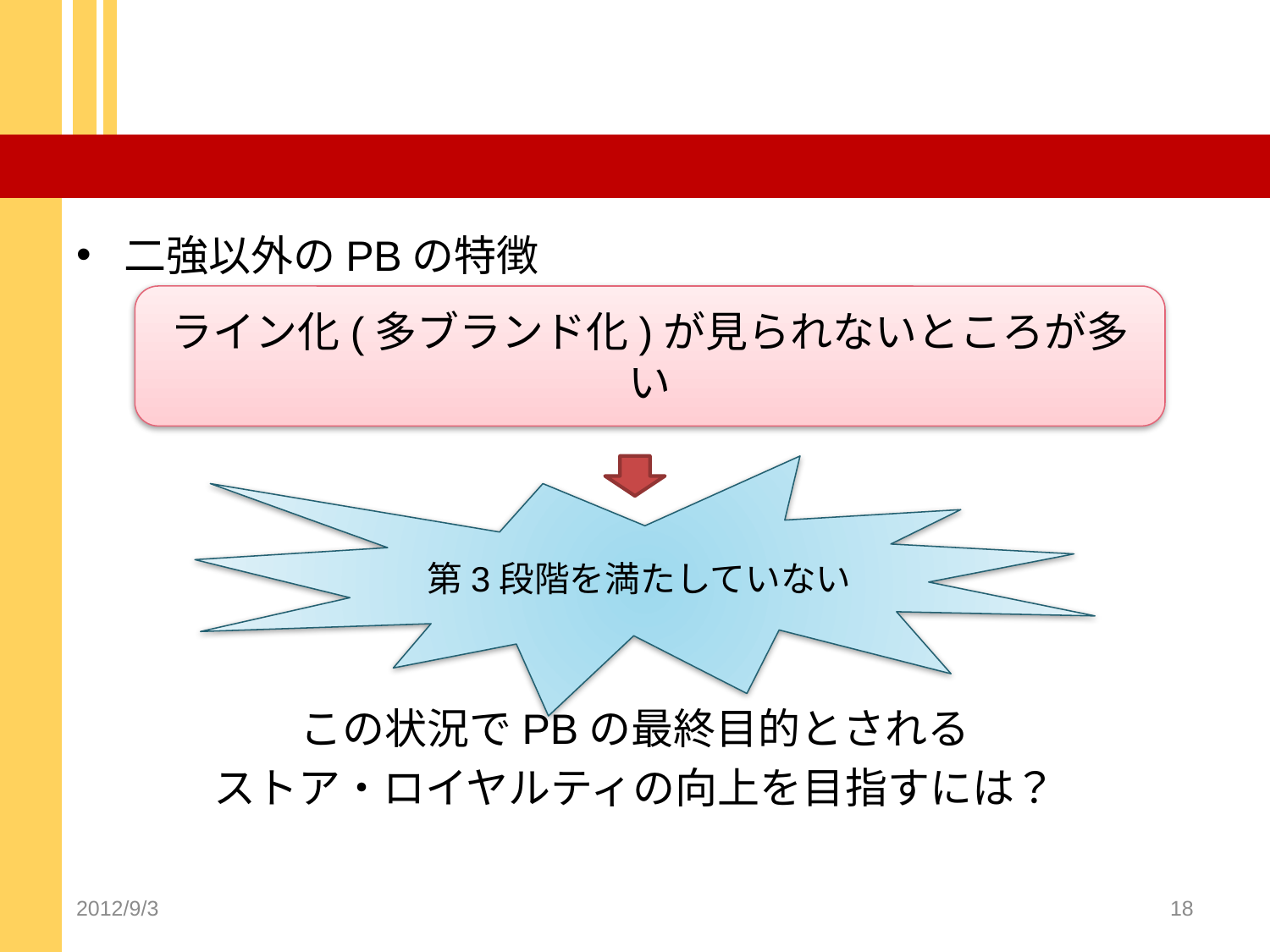

#

二強以外のPBの特徴

この状況でPBの最終目的とされる
ストア・ロイヤルティの向上を目指すには？
ライン化(多ブランド化)が見られないところが多い
第3段階を満たしていない

2012/9/3
18